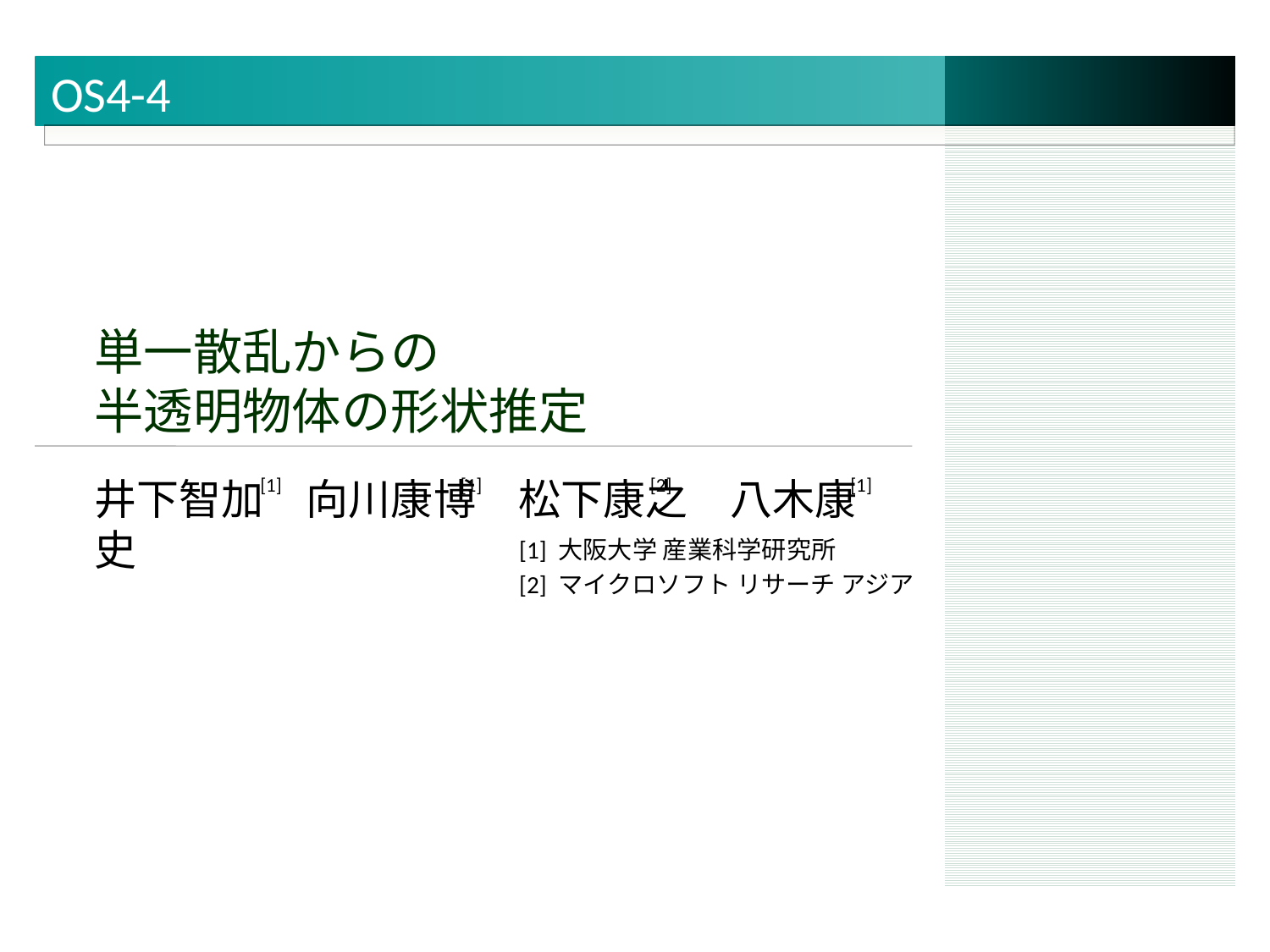

OS4-4
# 単一散乱からの 半透明物体の形状推定
[1]
[1]
[2]
[1]
井下智加　向川康博　松下康之　八木康史
[1] 大阪大学 産業科学研究所
[2] マイクロソフト リサーチ アジア